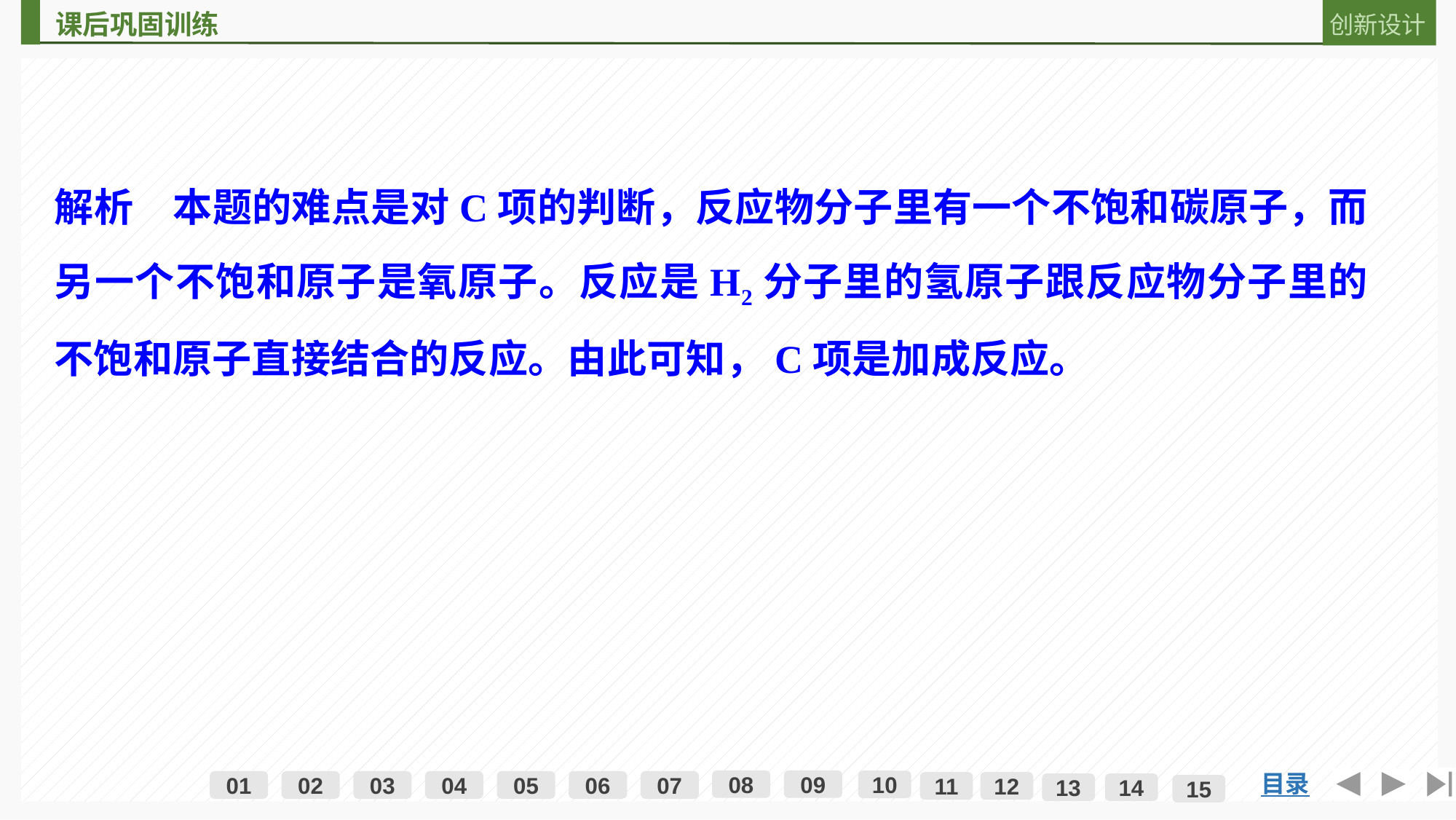

解析　本题的难点是对C项的判断，反应物分子里有一个不饱和碳原子，而另一个不饱和原子是氧原子。反应是H2分子里的氢原子跟反应物分子里的不饱和原子直接结合的反应。由此可知，C项是加成反应。